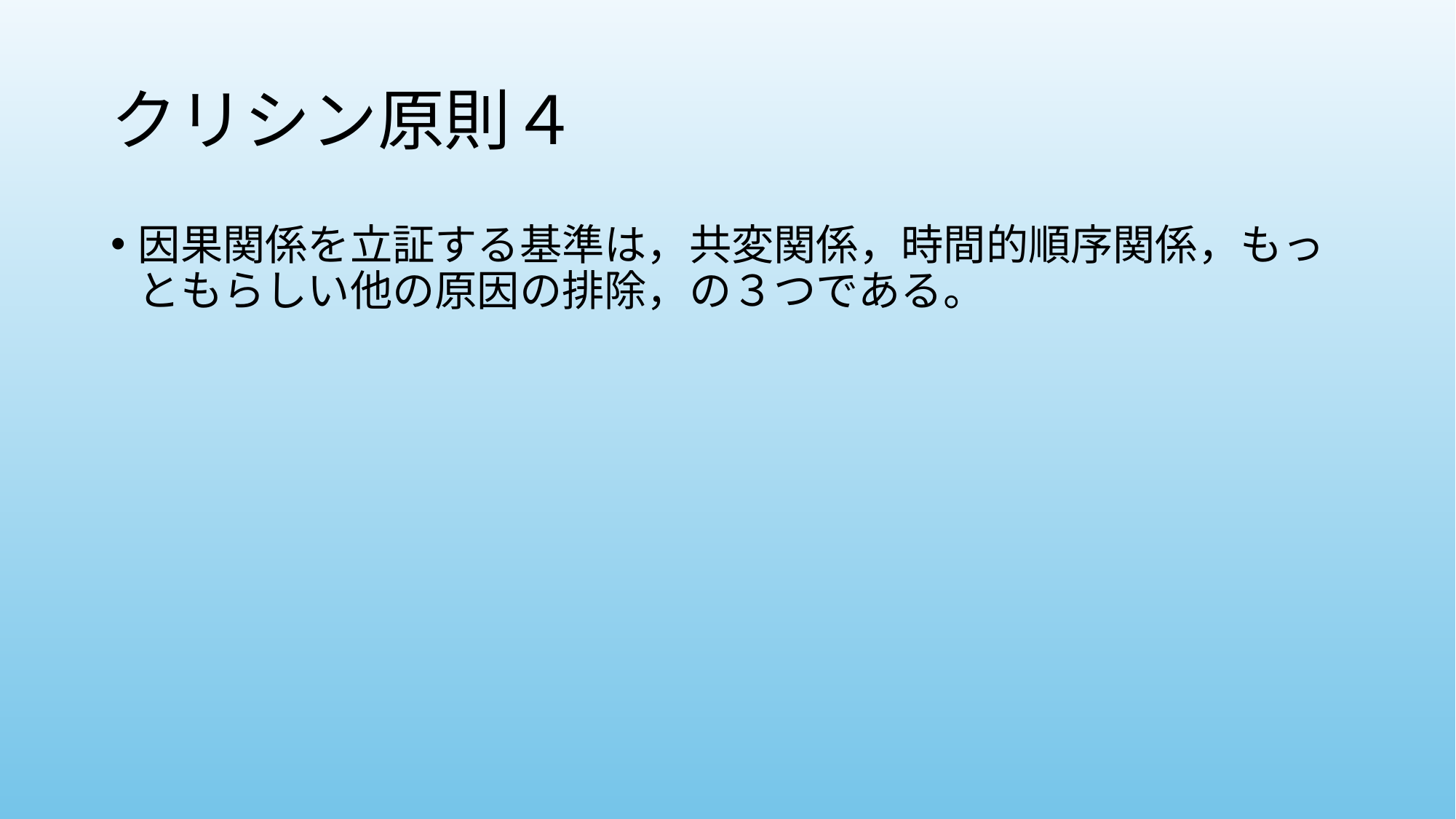

# クリシン原則４
因果関係を立証する基準は，共変関係，時間的順序関係，もっともらしい他の原因の排除，の３つである。